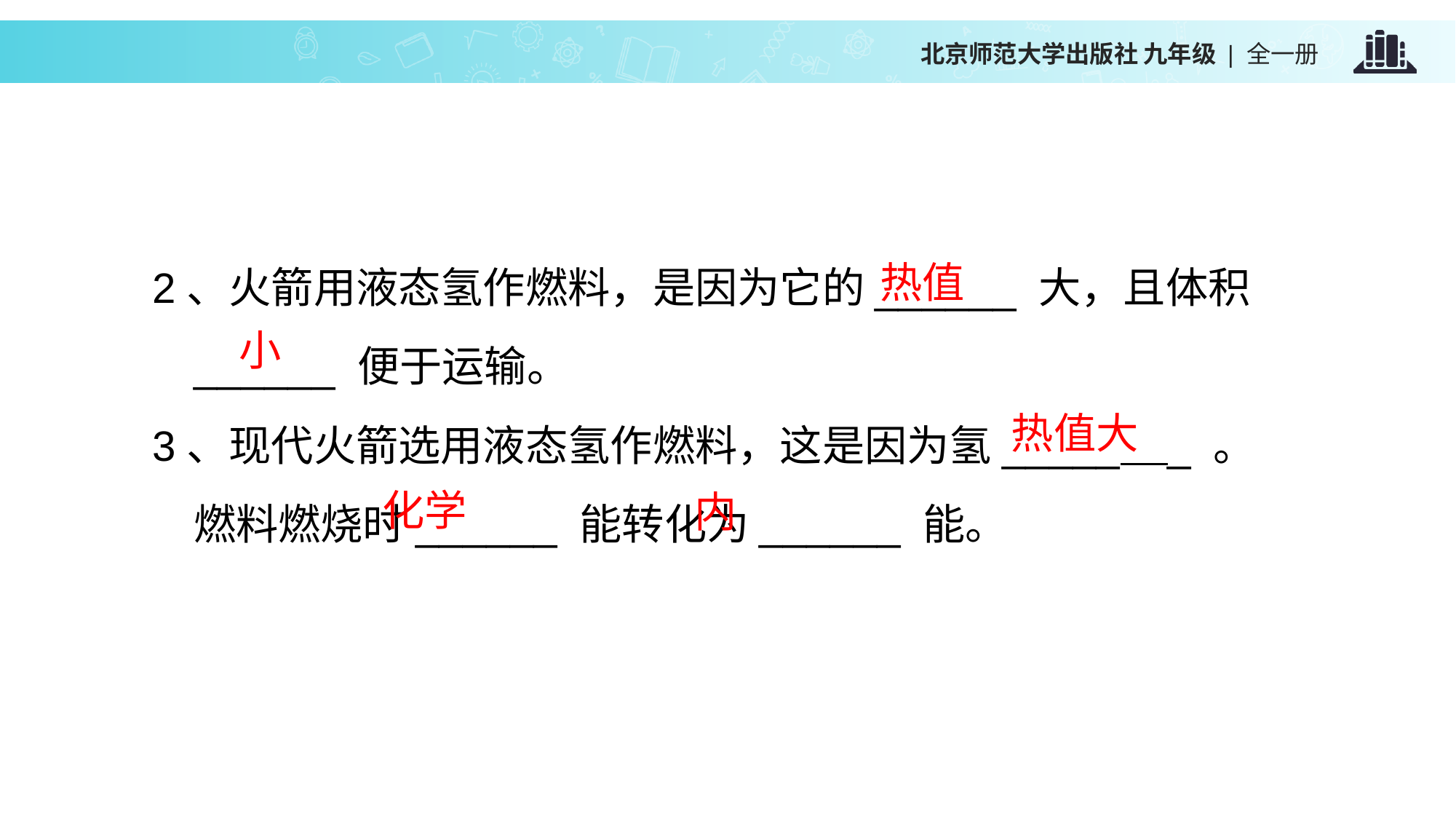

2、火箭用液态氢作燃料，是因为它的______ 大，且体积______ 便于运输。
3、现代火箭选用液态氢作燃料，这是因为氢_____    _ 。燃料燃烧时______ 能转化为______ 能。
热值
小
热值大
化学
内